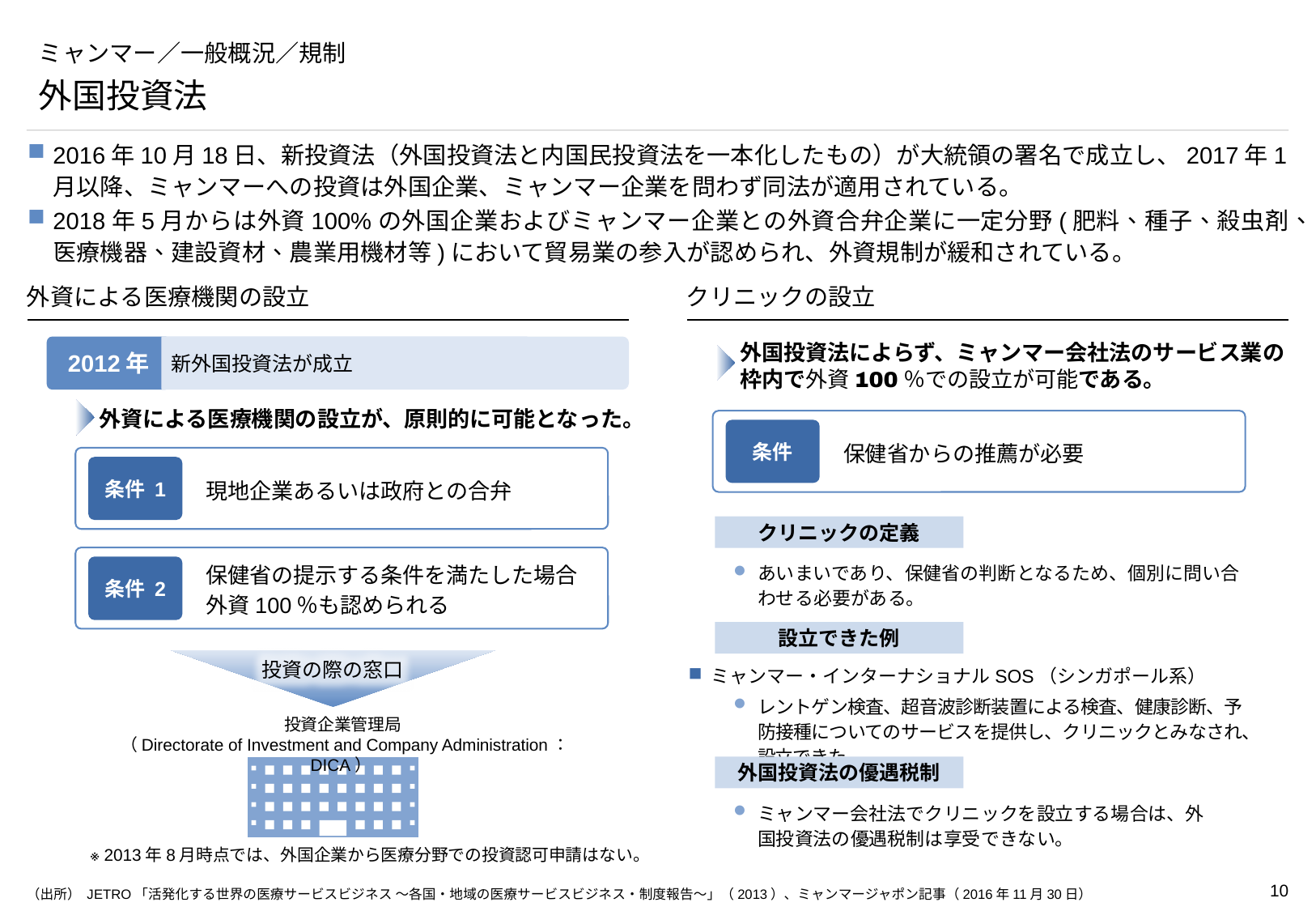

# ミャンマー／一般概況／規制
外国投資法
2016年10月18日、新投資法（外国投資法と内国民投資法を一本化したもの）が大統領の署名で成立し、2017年1月以降、ミャンマーへの投資は外国企業、ミャンマー企業を問わず同法が適用されている。
2018年5月からは外資100%の外国企業およびミャンマー企業との外資合弁企業に一定分野(肥料、種子、殺虫剤、医療機器、建設資材、農業用機材等)において貿易業の参入が認められ、外資規制が緩和されている。
新外国投資法が成立
外資による医療機関の設立
クリニックの設立
外国投資法によらず、ミャンマー会社法のサービス業の
枠内で外資100％での設立が可能である。
2012年

外資による医療機関の設立が、原則的に可能となった。

保健省からの推薦が必要
条件
現地企業あるいは政府との合弁
条件 1
クリニックの定義
保健省の提示する条件を満たした場合
外資100％も認められる
あいまいであり、保健省の判断となるため、個別に問い合わせる必要がある。
条件 2
設立できた例

投資の際の窓口
ミャンマー・インターナショナルSOS（シンガポール系）
レントゲン検査、超音波診断装置による検査、健康診断、予防接種についてのサービスを提供し、クリニックとみなされ、設立できた。
投資企業管理局
 （Directorate of Investment and Company Administration：DICA）
外国投資法の優遇税制

ミャンマー会社法でクリニックを設立する場合は、外国投資法の優遇税制は享受できない。
※ 2013年8月時点では、外国企業から医療分野での投資認可申請はない。
（出所） JETRO「活発化する世界の医療サービスビジネス ～各国・地域の医療サービスビジネス・制度報告～」（2013）、ミャンマージャポン記事（2016年11月30日）